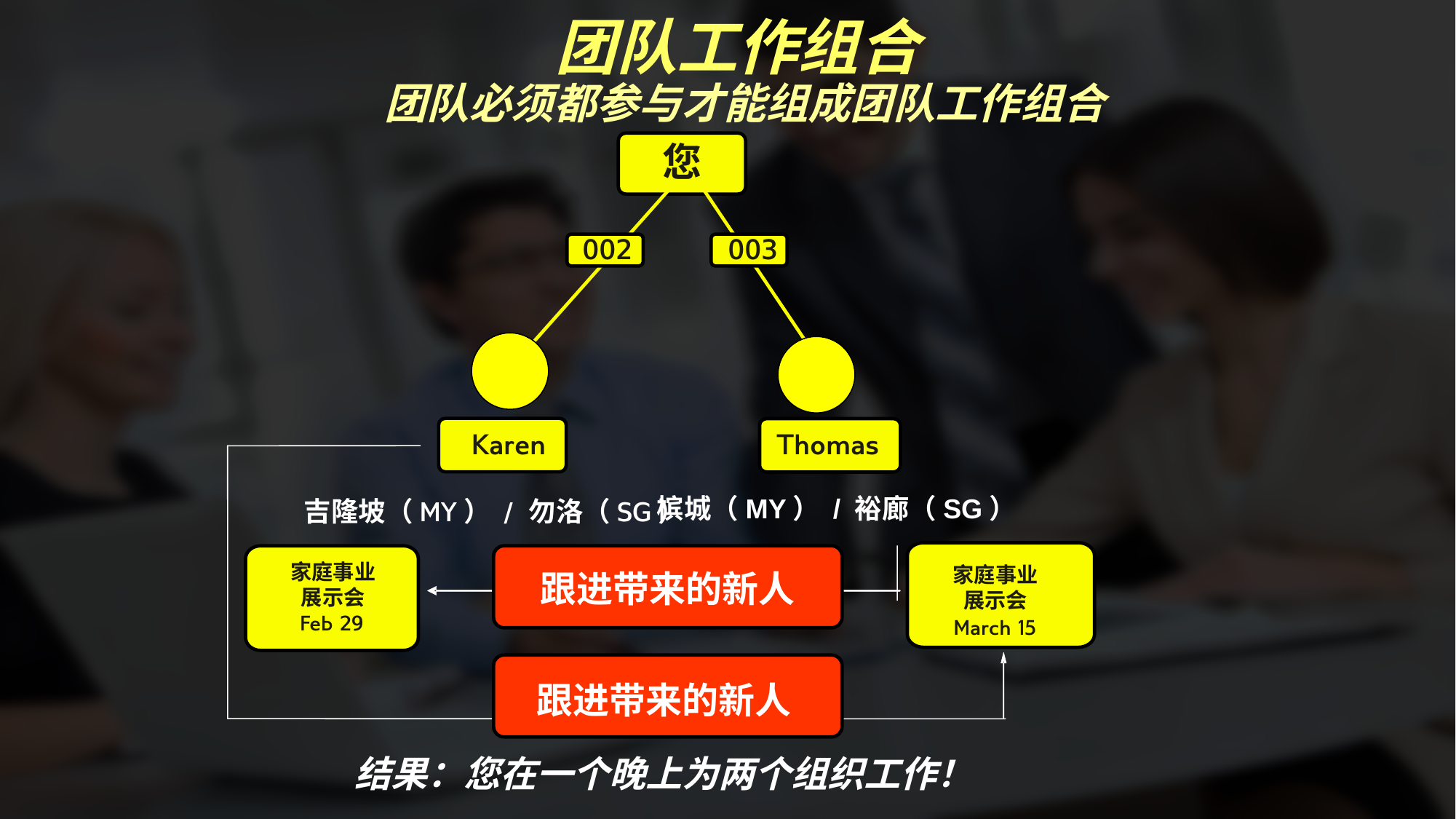

团队工作组合
团队必须都参与才能组成团队工作组合

您

002
003

Karen
吉隆坡（MY） / 勿洛（SG）

Thomas

槟城（MY） / 裕廊（SG）

家庭事业
展示会
跟进带来的新人

家庭事业
展示会

Feb 29
March 15

跟进带来的新人

结果：您在一个晚上为两个组织工作！